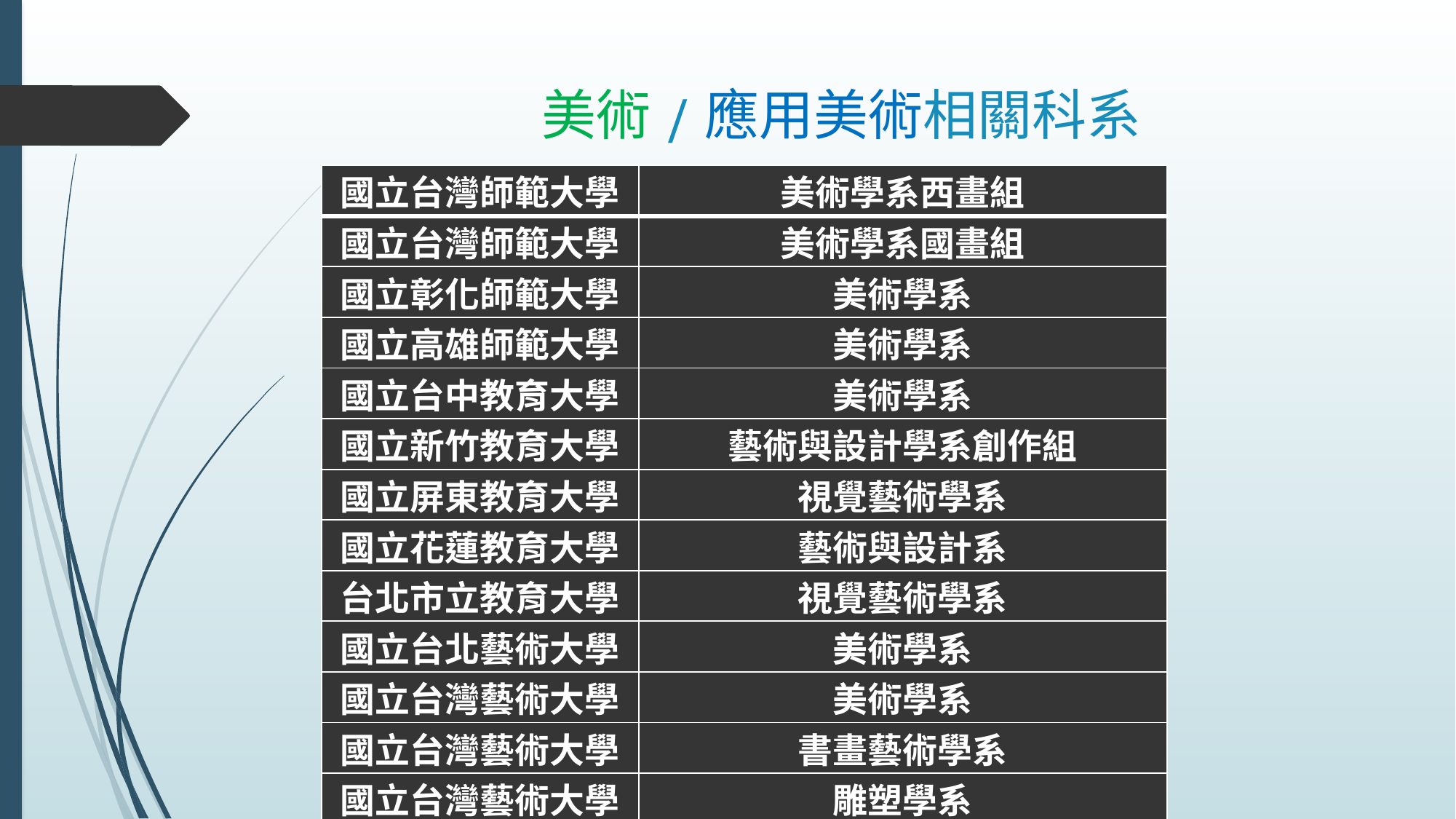

# 美術/應用美術相關科系
| 國立台灣師範大學 | 美術學系西畫組 |
| --- | --- |
| 國立台灣師範大學 | 美術學系國畫組 |
| 國立彰化師範大學 | 美術學系 |
| 國立高雄師範大學 | 美術學系 |
| 國立台中教育大學 | 美術學系 |
| 國立新竹教育大學 | 藝術與設計學系創作組 |
| 國立屏東教育大學 | 視覺藝術學系 |
| 國立花蓮教育大學 | 藝術與設計系 |
| 台北市立教育大學 | 視覺藝術學系 |
| 國立台北藝術大學 | 美術學系 |
| 國立台灣藝術大學 | 美術學系 |
| 國立台灣藝術大學 | 書畫藝術學系 |
| 國立台灣藝術大學 | 雕塑學系 |
| 國立台灣藝術大學 | 古蹟藝術修護學系 |
| 國立台南藝術大學 | 材質創作與設計系 |